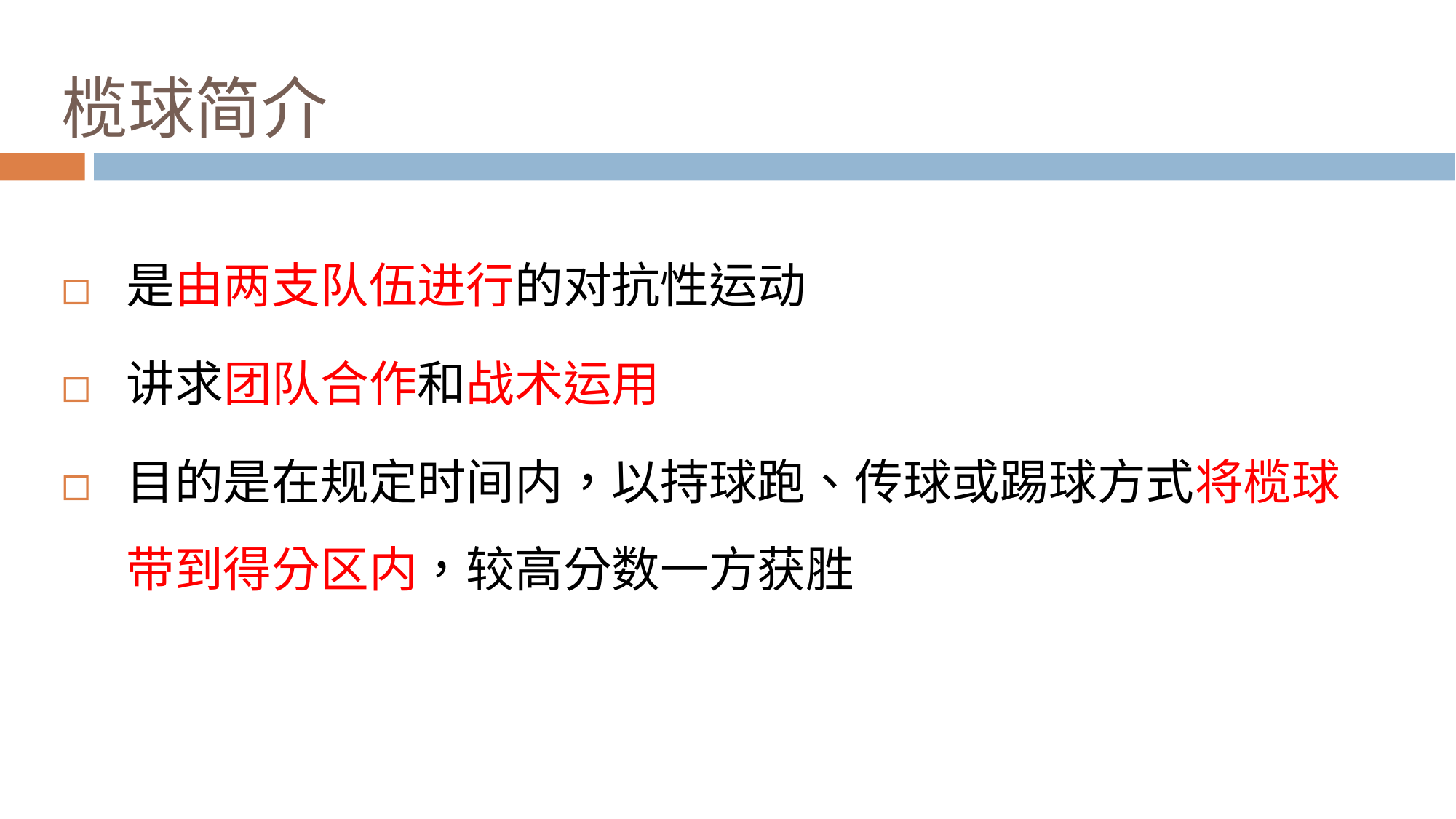

# 榄球简介
是由两支队伍进行的对抗性运动
讲求团队合作和战术运用
目的是在规定时间内，以持球跑、传球或踢球方式将榄球带到得分区内，较高分数一方获胜